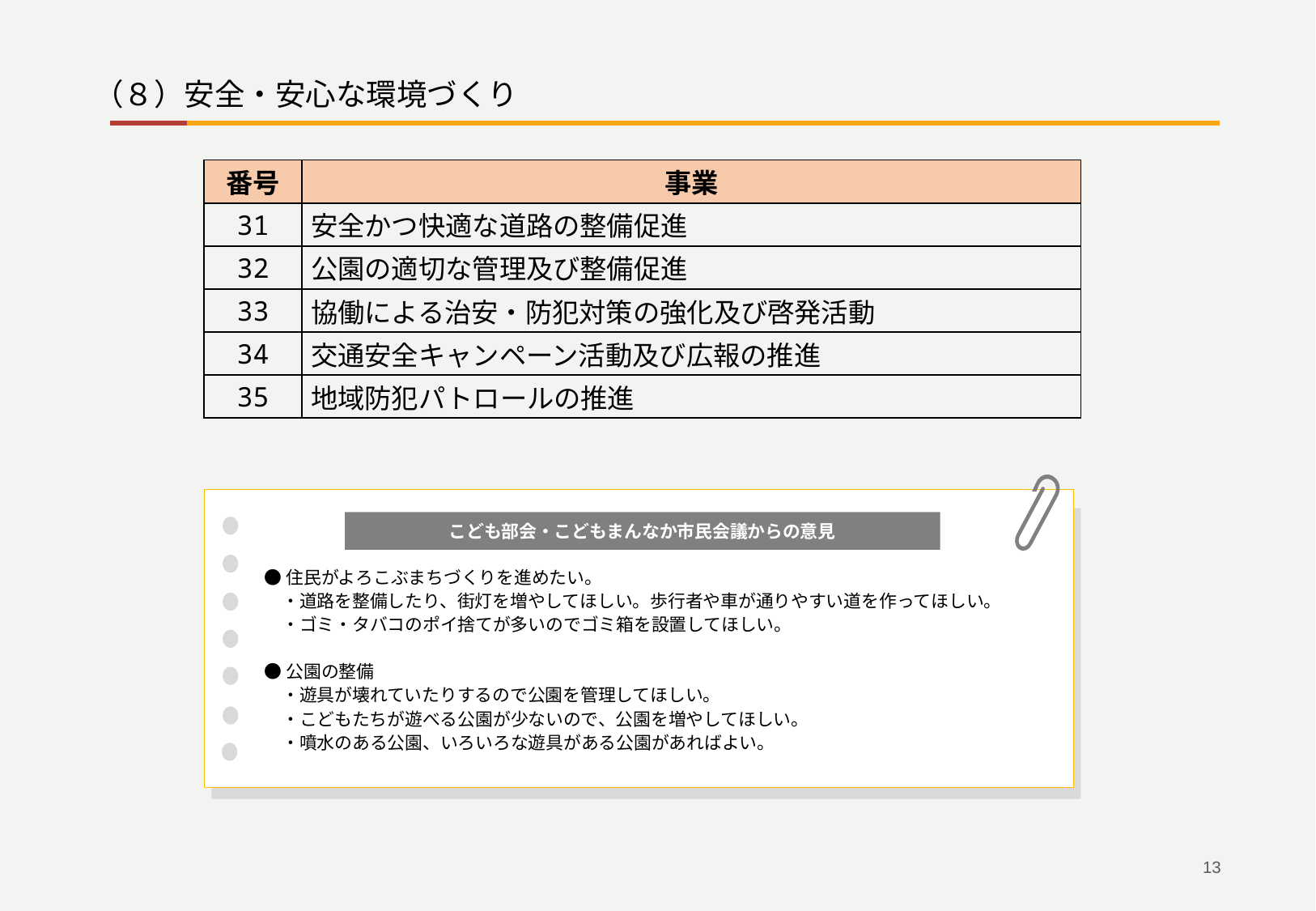

（８）安全・安心な環境づくり
| 番号 | 事業 |
| --- | --- |
| 31 | 安全かつ快適な道路の整備促進 |
| 32 | 公園の適切な管理及び整備促進 |
| 33 | 協働による治安・防犯対策の強化及び啓発活動 |
| 34 | 交通安全キャンペーン活動及び広報の推進 |
| 35 | 地域防犯パトロールの推進 |

こども部会・こどもまんなか市民会議からの意見

●住民がよろこぶまちづくりを進めたい。
　・道路を整備したり、街灯を増やしてほしい。歩行者や車が通りやすい道を作ってほしい。
　・ゴミ・タバコのポイ捨てが多いのでゴミ箱を設置してほしい。

●公園の整備
　・遊具が壊れていたりするので公園を管理してほしい。
　・こどもたちが遊べる公園が少ないので、公園を増やしてほしい。
　・噴水のある公園、いろいろな遊具がある公園があればよい。

13